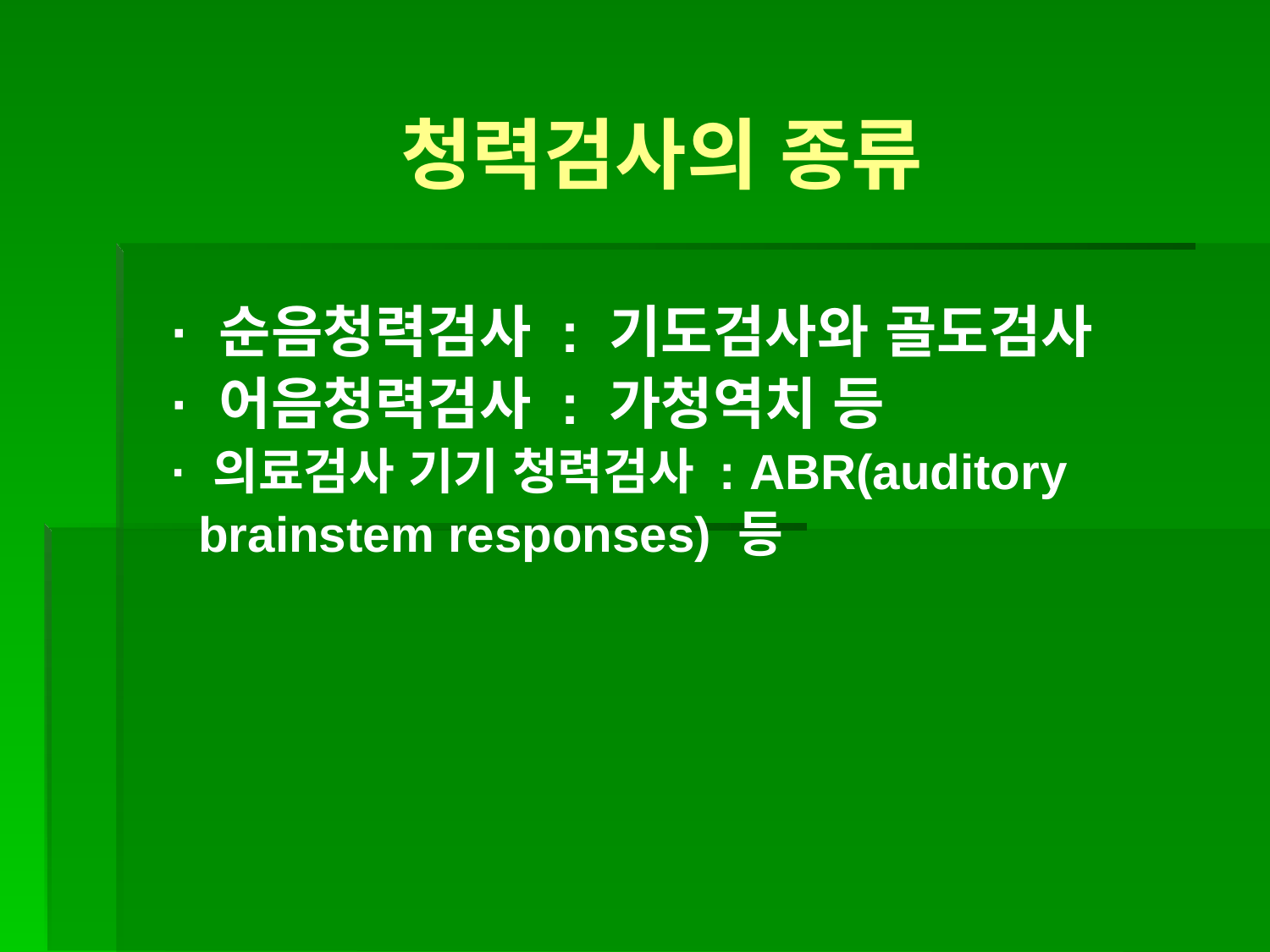

청력검사의 종류
· 순음청력검사 : 기도검사와 골도검사
· 어음청력검사 : 가청역치 등
· 의료검사 기기 청력검사 : ABR(auditory
  brainstem responses) 등